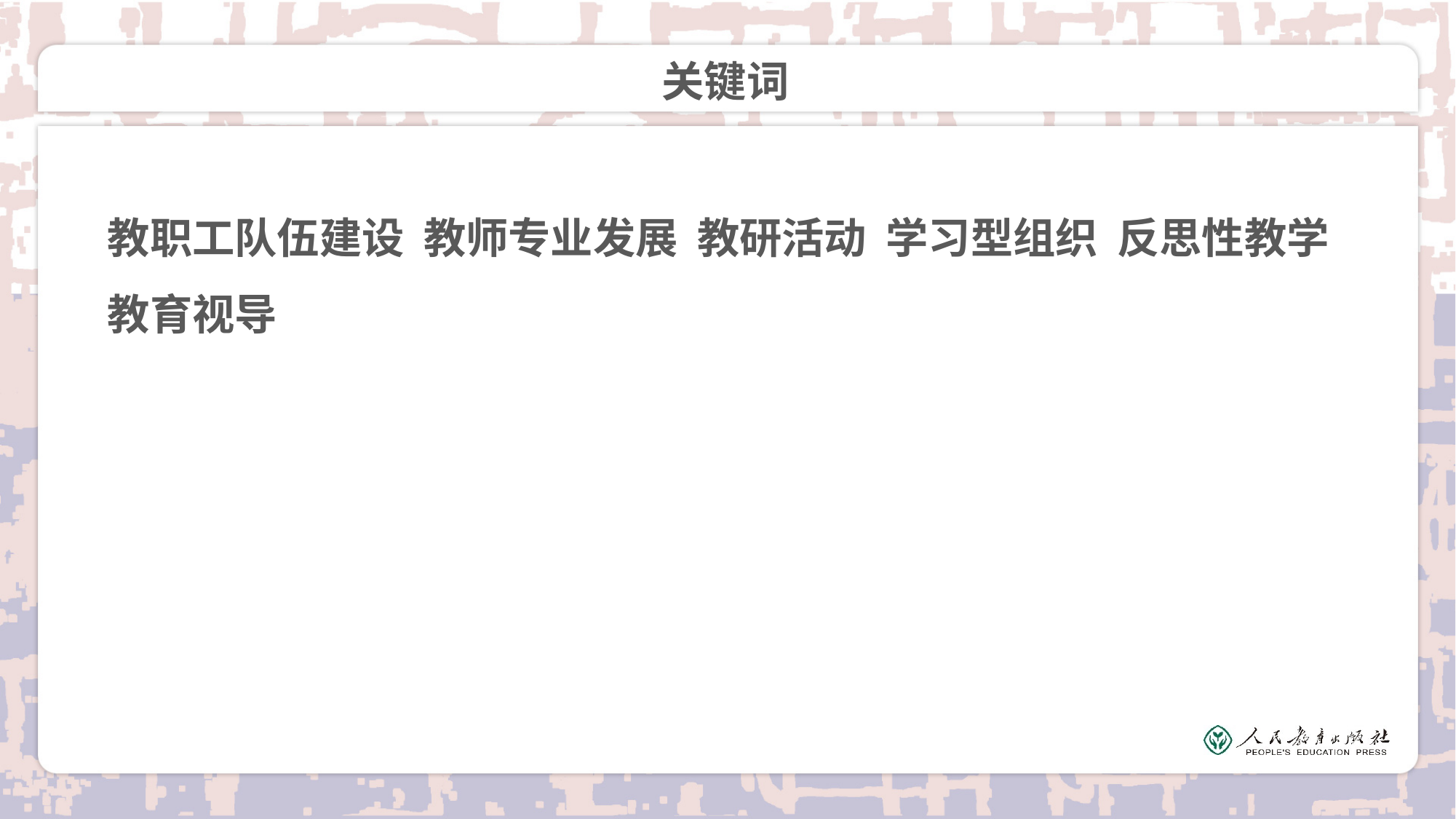

# 关键词
教职工队伍建设  教师专业发展  教研活动  学习型组织  反思性教学  教育视导